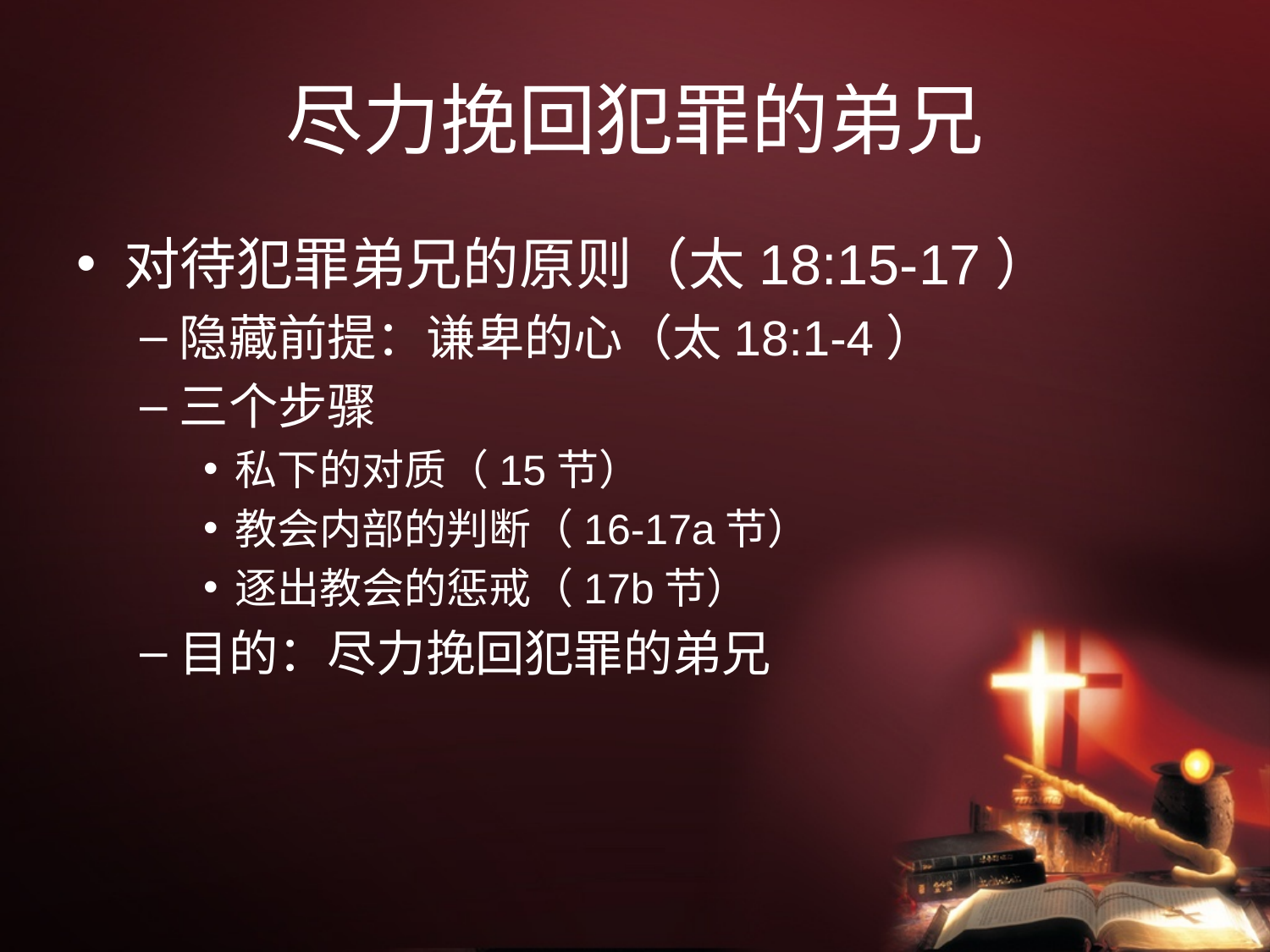

# 尽力挽回犯罪的弟兄
对待犯罪弟兄的原则（太18:15-17）
隐藏前提：谦卑的心（太18:1-4）
三个步骤
私下的对质（15节）
教会内部的判断（16-17a节）
逐出教会的惩戒（17b节）
目的：尽力挽回犯罪的弟兄